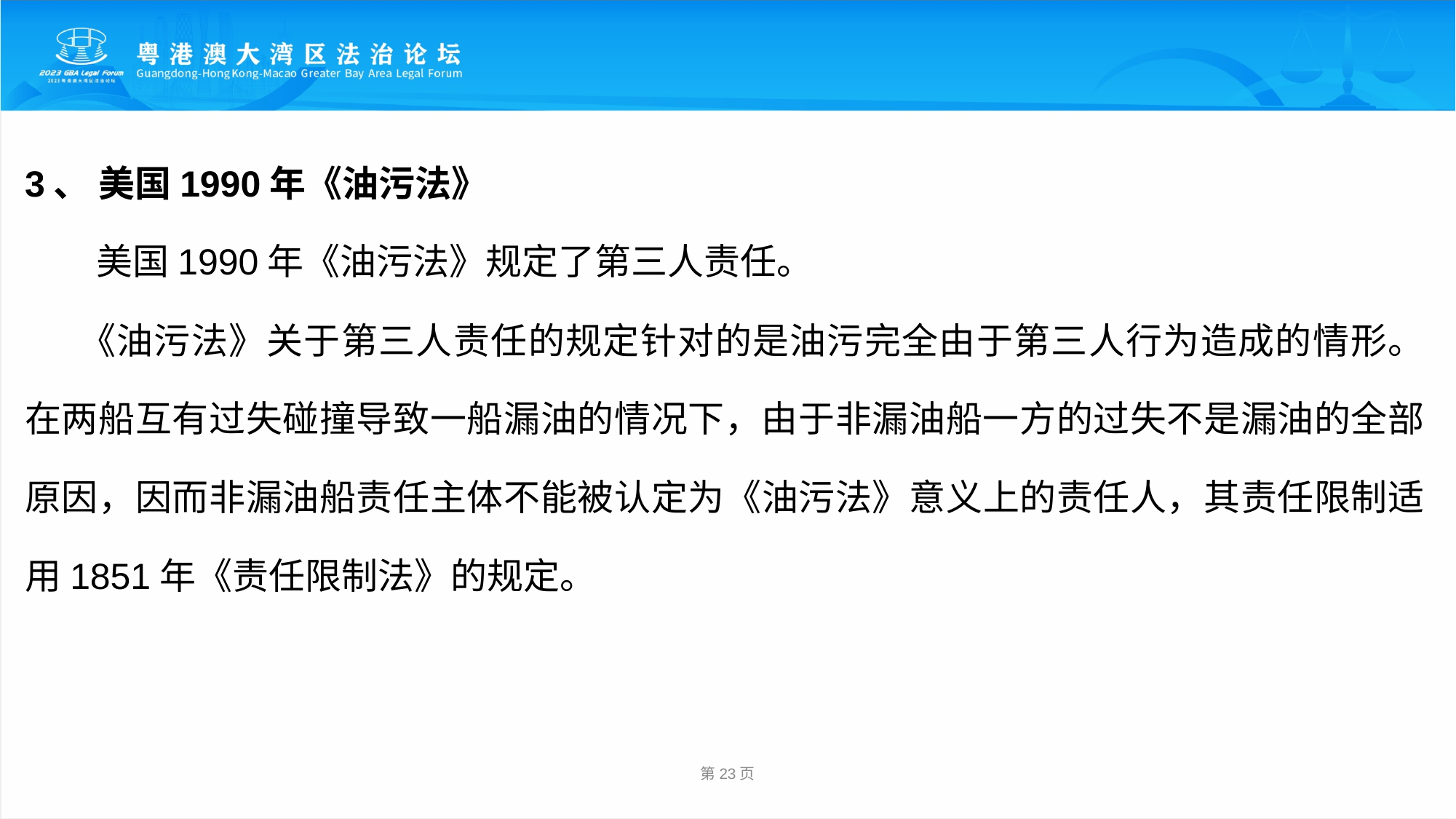

3、 美国1990年《油污法》
 美国1990年《油污法》规定了第三人责任。
《油污法》关于第三人责任的规定针对的是油污完全由于第三人行为造成的情形。在两船互有过失碰撞导致一船漏油的情况下，由于非漏油船一方的过失不是漏油的全部原因，因而非漏油船责任主体不能被认定为《油污法》意义上的责任人，其责任限制适用1851年《责任限制法》的规定。
第23页